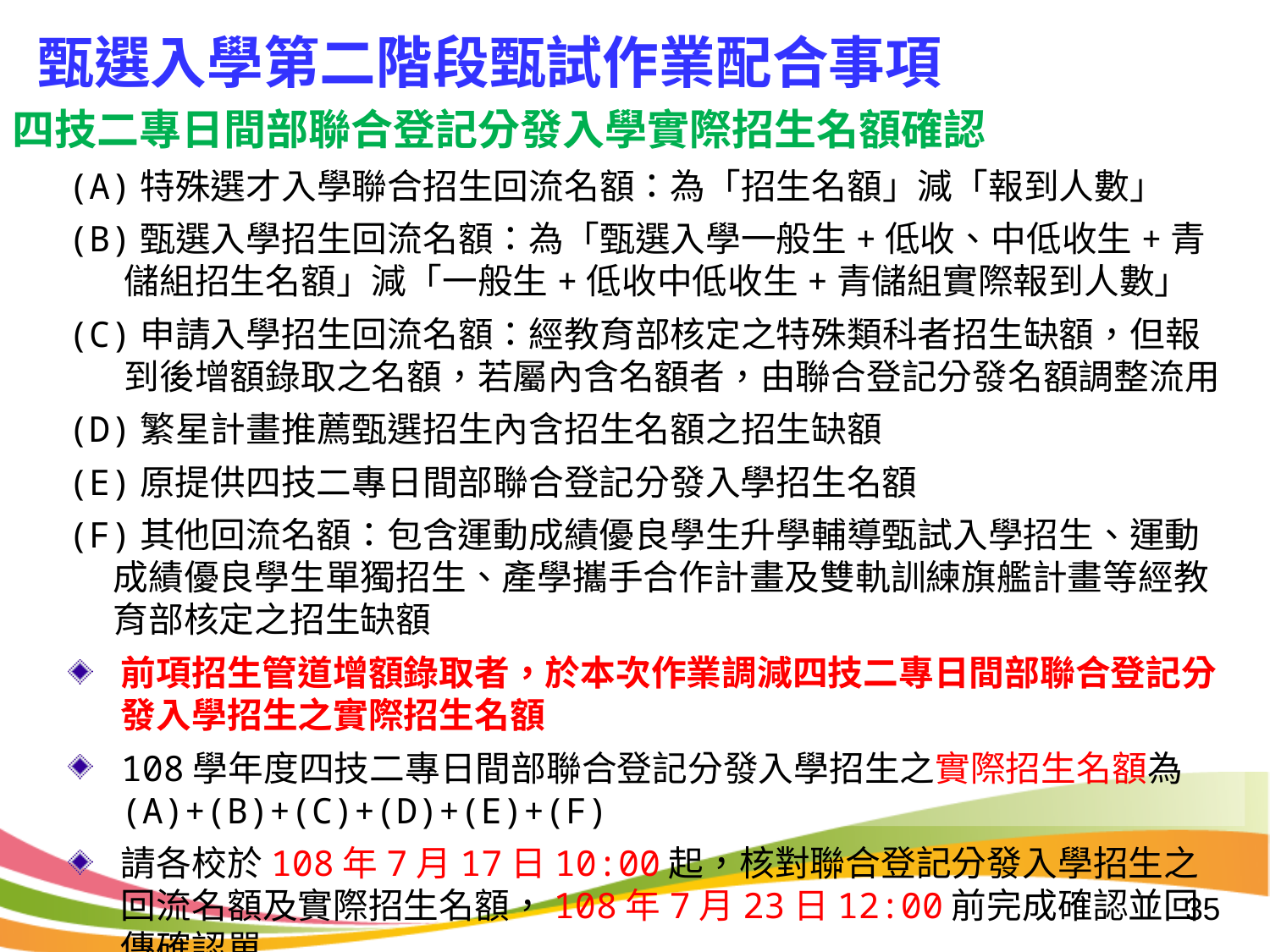

甄選入學第二階段甄試作業配合事項
四技二專日間部聯合登記分發入學實際招生名額確認
(A)特殊選才入學聯合招生回流名額：為「招生名額」減「報到人數」
(B)甄選入學招生回流名額：為「甄選入學一般生+低收、中低收生+青儲組招生名額」減「一般生+低收中低收生+青儲組實際報到人數」
(C)申請入學招生回流名額：經教育部核定之特殊類科者招生缺額，但報到後增額錄取之名額，若屬內含名額者，由聯合登記分發名額調整流用
(D)繁星計畫推薦甄選招生內含招生名額之招生缺額
(E)原提供四技二專日間部聯合登記分發入學招生名額
(F)其他回流名額：包含運動成績優良學生升學輔導甄試入學招生、運動成績優良學生單獨招生、產學攜手合作計畫及雙軌訓練旗艦計畫等經教育部核定之招生缺額
前項招生管道增額錄取者，於本次作業調減四技二專日間部聯合登記分發入學招生之實際招生名額
108學年度四技二專日間部聯合登記分發入學招生之實際招生名額為(A)+(B)+(C)+(D)+(E)+(F)
請各校於108年7月17日10:00起，核對聯合登記分發入學招生之回流名額及實際招生名額，108年7月23日12:00前完成確認並回傳確認單